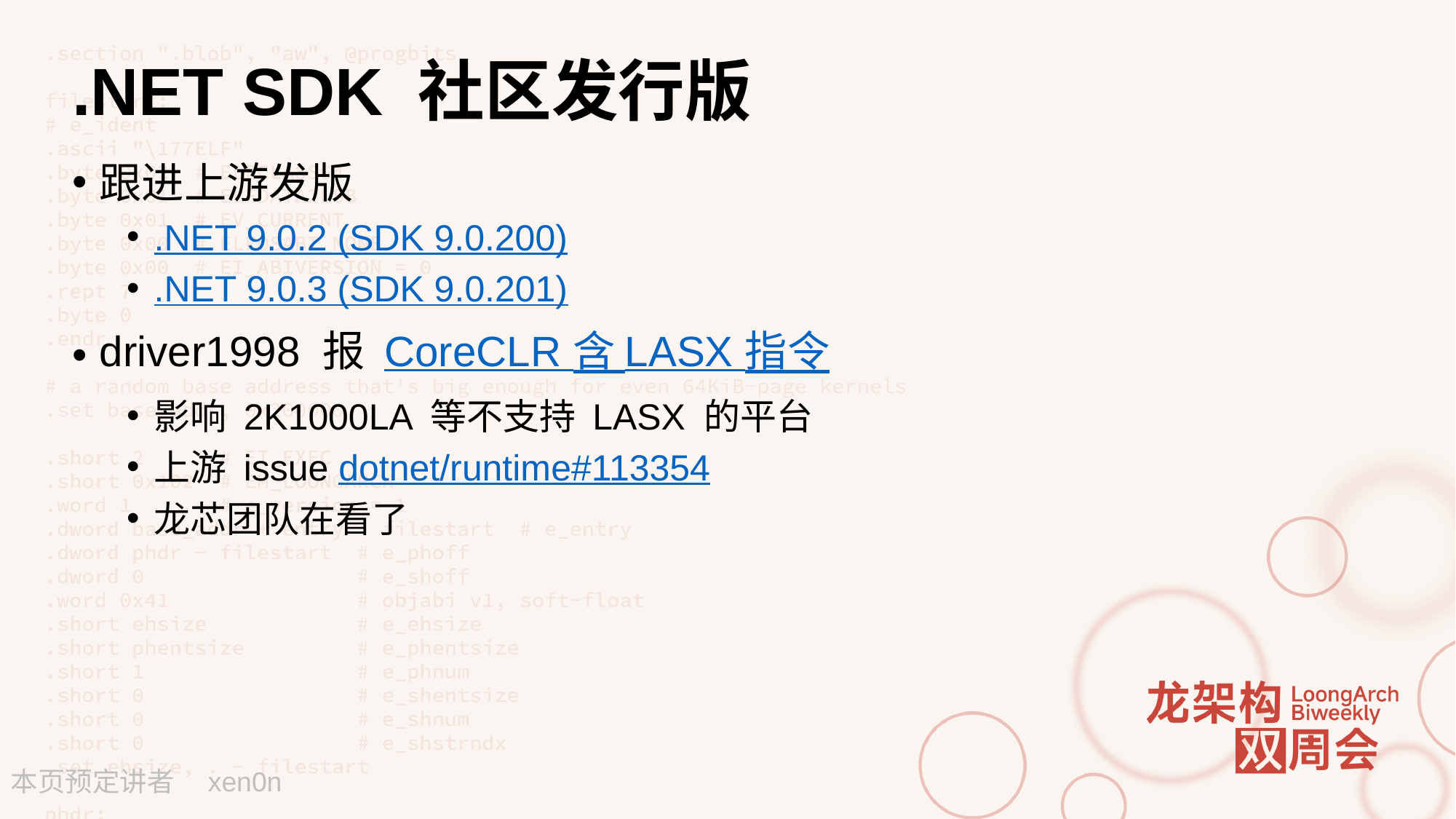

# .NET SDK 社区发行版
跟进上游发版
.NET 9.0.2 (SDK 9.0.200)
.NET 9.0.3 (SDK 9.0.201)
driver1998 报 CoreCLR 含 LASX 指令
影响 2K1000LA 等不支持 LASX 的平台
上游 issue dotnet/runtime#113354
龙芯团队在看了

xen0n